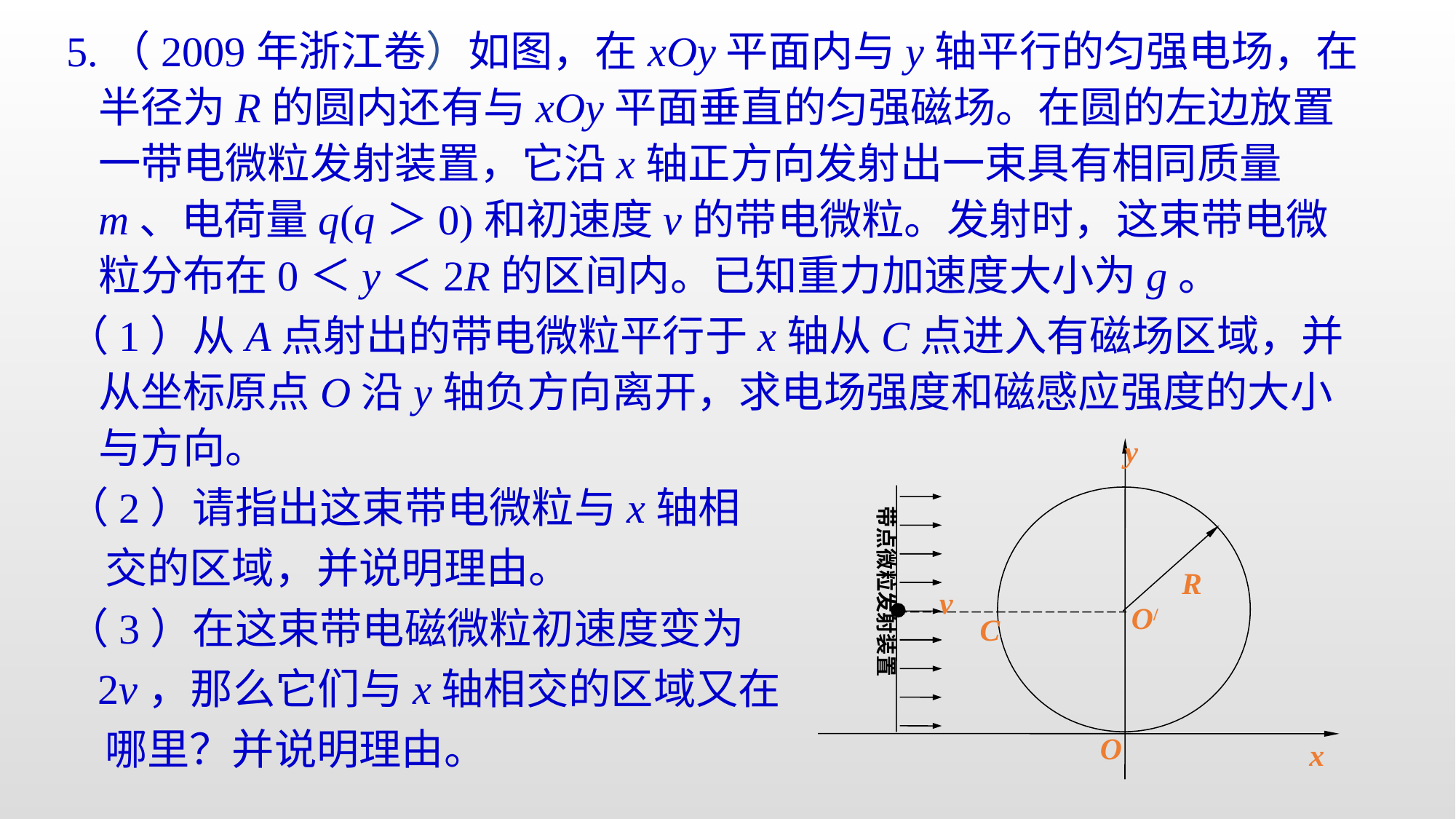

5.（2009年浙江卷）如图，在xOy平面内与y轴平行的匀强电场，在半径为R的圆内还有与xOy平面垂直的匀强磁场。在圆的左边放置一带电微粒发射装置，它沿x轴正方向发射出一束具有相同质量m、电荷量q(q＞0)和初速度v的带电微粒。发射时，这束带电微粒分布在0＜y＜2R的区间内。已知重力加速度大小为g。
（1）从A点射出的带电微粒平行于x轴从C点进入有磁场区域，并从坐标原点O沿y轴负方向离开，求电场强度和磁感应强度的大小与方向。
（2）请指出这束带电微粒与x轴相
   交的区域，并说明理由。
（3）在这束带电磁微粒初速度变为
   2v，那么它们与x轴相交的区域又在
   哪里？并说明理由。
y

带点微粒发射装置

R
v
O/

C

O

x